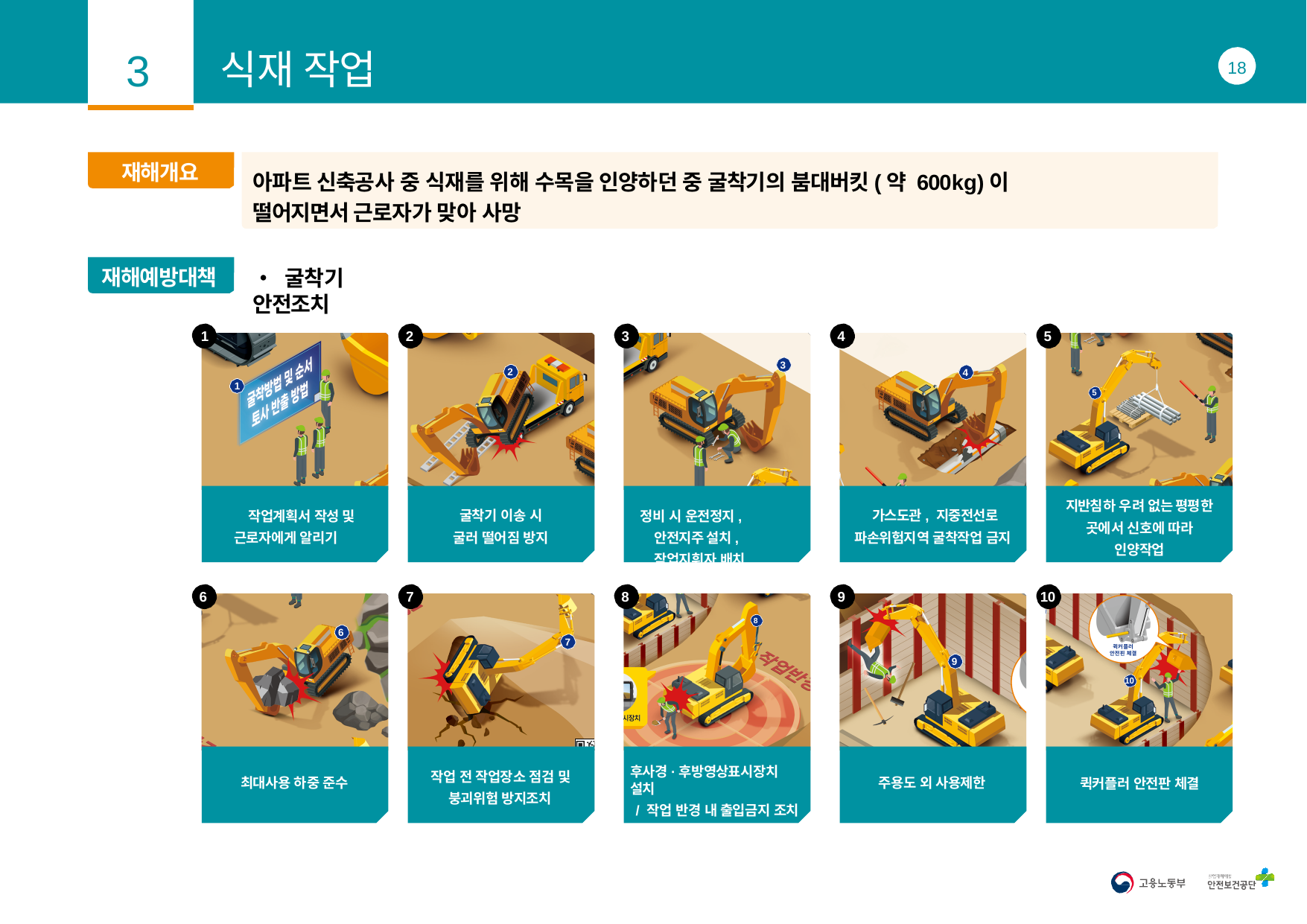

3
# 식재 작업
18

재해개요
아파트 신축공사 중 식재를 위해 수목을 인양하던 중 굴착기의 붐대버킷(약 600kg)이 떨어지면서 근로자가 맞아 사망

재해예방대책
• 굴착기 안전조치

1
2
3
4
5

3

2
4

1

5

지반침하 우려 없는 평평한 곳에서 신호에 따라 인양작업
정비 시 운전정지, 안전지주 설치, 작업지휘자 배치
굴착기 이송 시 굴러 떨어짐 방지
가스도관, 지중전선로 파손위험지역 굴착작업 금지
작업계획서 작성 및 근로자에게 알리기

6
7
8
9
10

8

6

7
퀵커플러 안전핀 체결

9

10

작업 전 작업장소 점검 및 붕괴위험 방지조치
후사경·후방영상표시장치 설치
/ 작업 반경 내 출입금지 조치
주용도 외 사용제한
최대사용 하중 준수
퀵커플러 안전판 체결